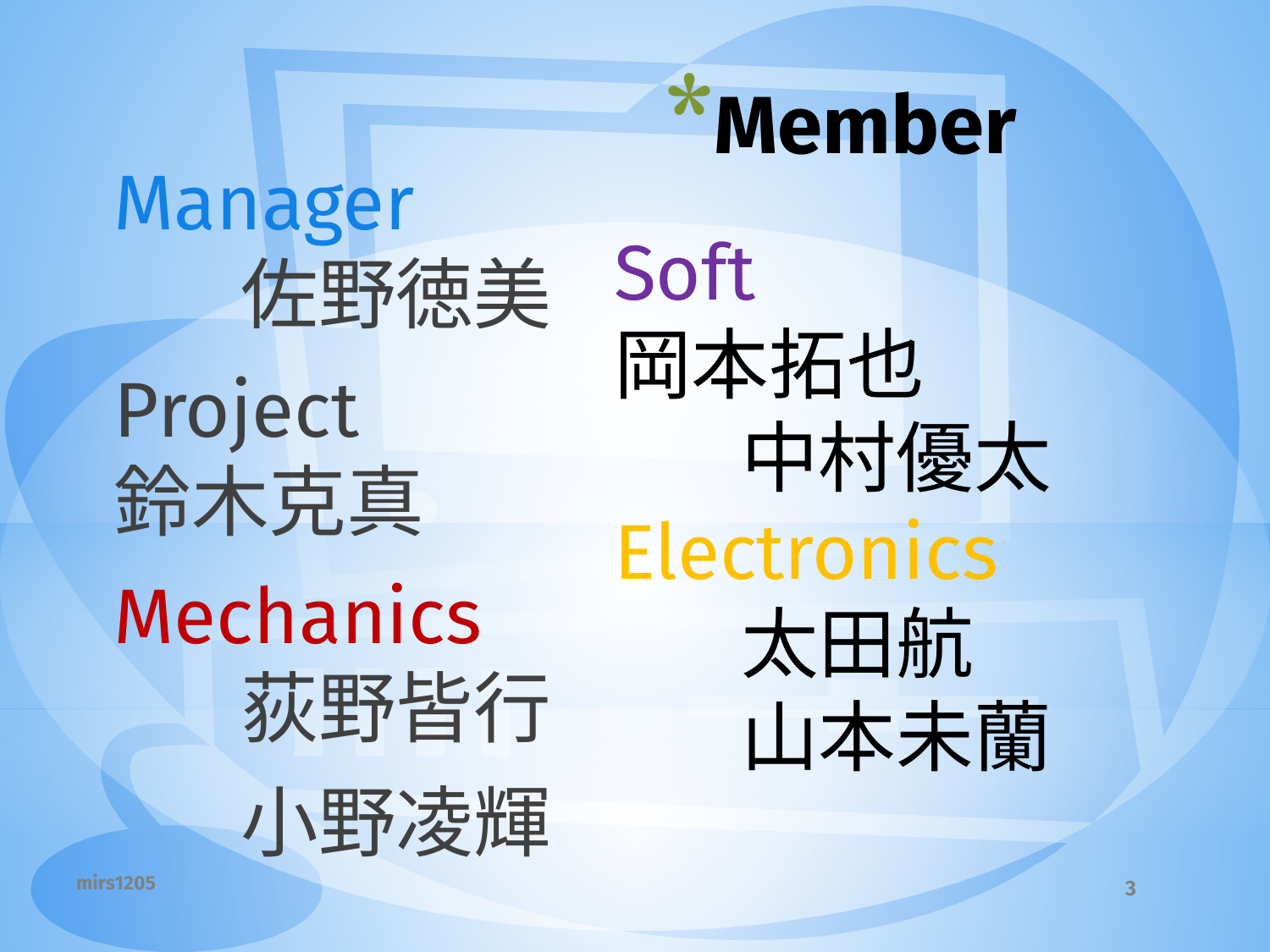

# Member
Manager		佐野徳美
Project		鈴木克真
Mechanics		荻野皆行
	小野凌輝
Soft			岡本拓也
	中村優太
Electronics		太田航
	山本未蘭

mirs1205
3